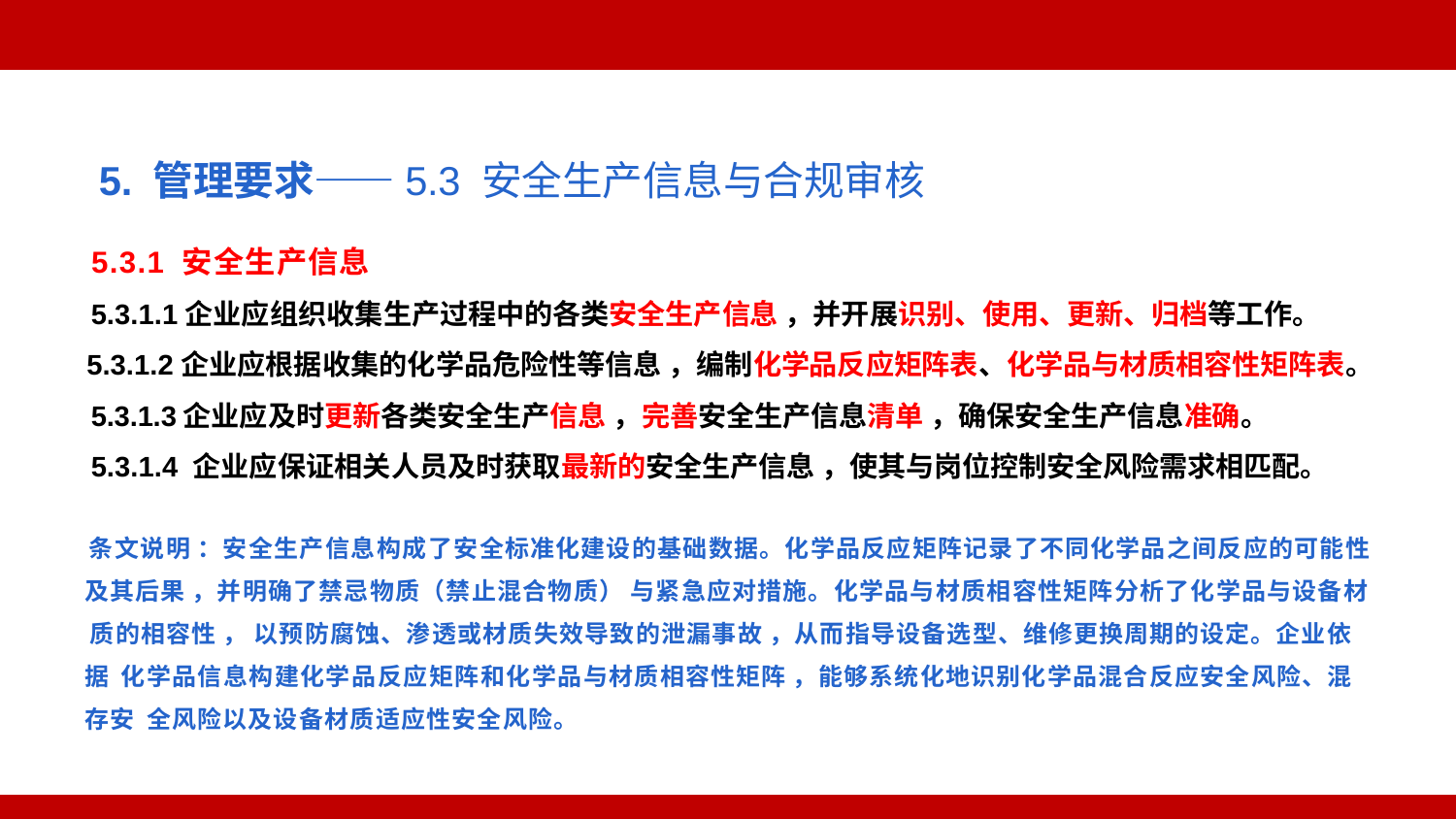

5. 管理要求——5.3 安全生产信息与合规审核
5.3.1 安全生产信息
5.3.1.1企业应组织收集生产过程中的各类安全生产信息 ，并开展识别、使用、更新、归档等工作。
5.3.1.2企业应根据收集的化学品危险性等信息 ，编制化学品反应矩阵表、化学品与材质相容性矩阵表。
5.3.1.3企业应及时更新各类安全生产信息 ，完善安全生产信息清单 ，确保安全生产信息准确。
5.3.1.4 企业应保证相关人员及时获取最新的安全生产信息 ，使其与岗位控制安全风险需求相匹配。

条文说明 ：安全生产信息构成了安全标准化建设的基础数据。化学品反应矩阵记录了不同化学品之间反应的可能性 及其后果 ，并明确了禁忌物质（禁止混合物质） 与紧急应对措施。化学品与材质相容性矩阵分析了化学品与设备材  质的相容性 ， 以预防腐蚀、渗透或材质失效导致的泄漏事故 ，从而指导设备选型、维修更换周期的设定。企业依据  化学品信息构建化学品反应矩阵和化学品与材质相容性矩阵 ，能够系统化地识别化学品混合反应安全风险、混存安  全风险以及设备材质适应性安全风险。